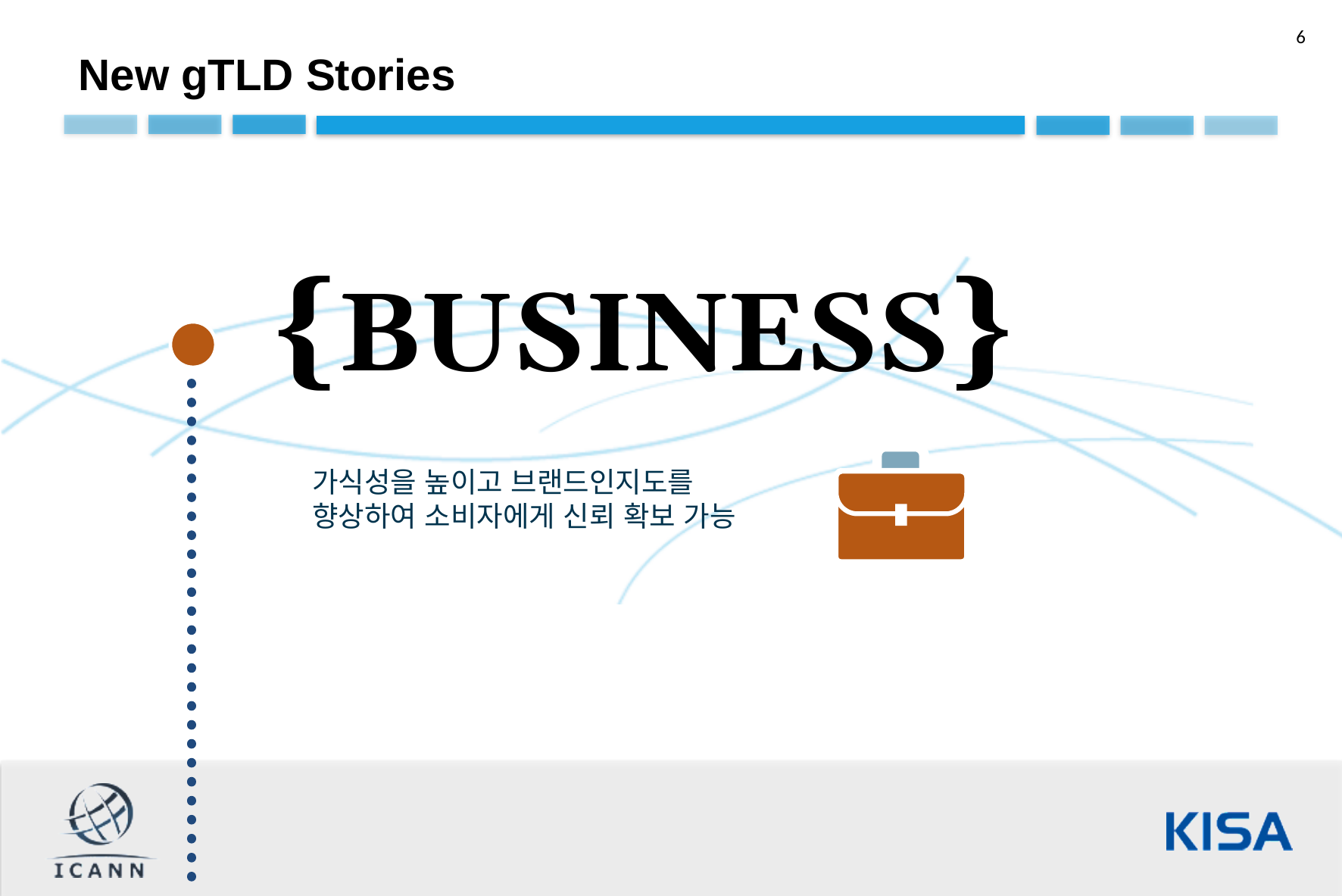

New gTLD Stories
{BUSINESS}

가식성을 높이고 브랜드인지도를 향상하여 소비자에게 신뢰 확보 가능